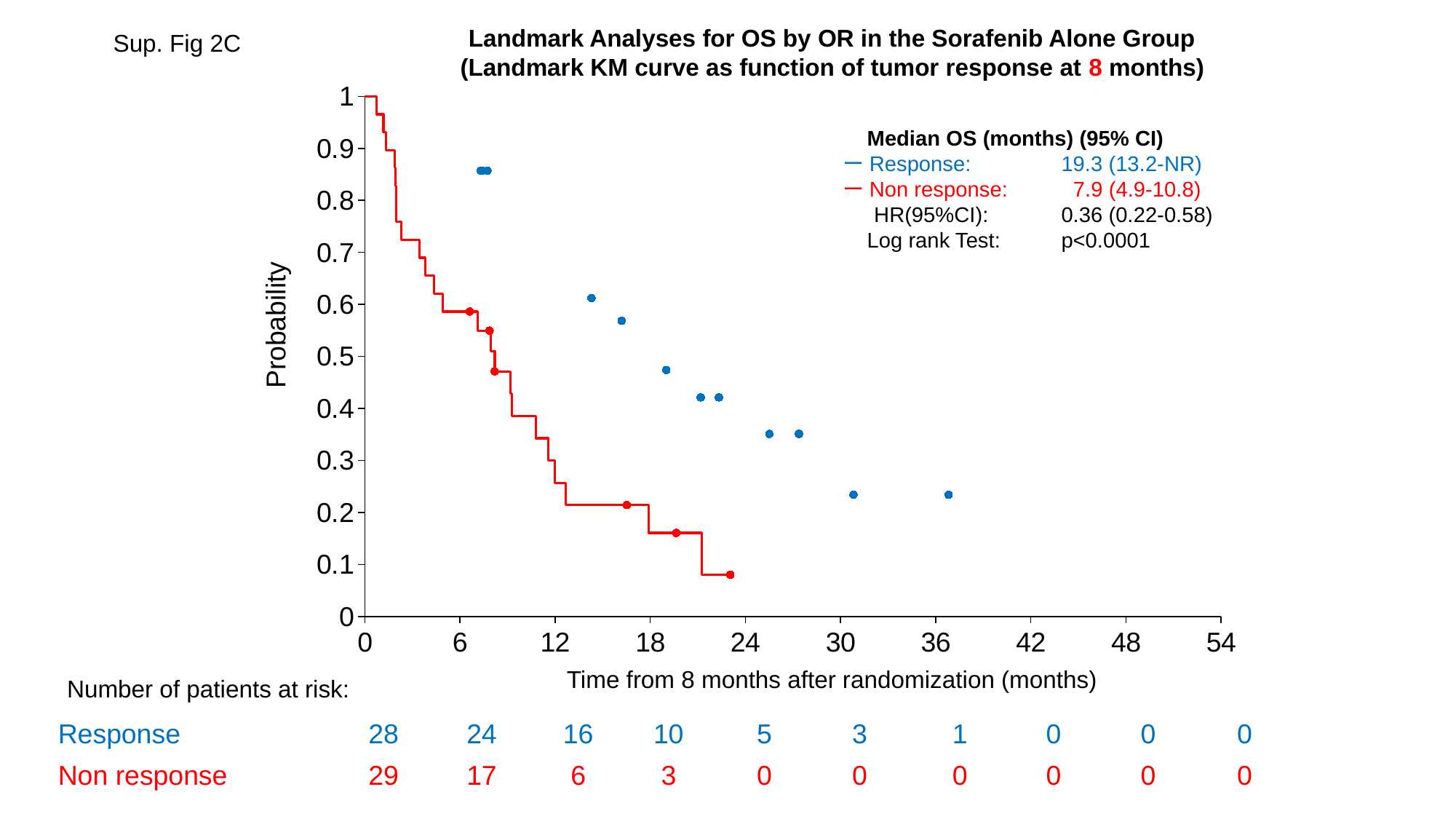

Landmark Analyses for OS by OR in the Sorafenib Alone Group
(Landmark KM curve as function of tumor response at 8 months)
Sup. Fig 2C

### Chart

| Category |  |  |  |  |
|---|---|---|---|---|
    Median OS (months) (95% CI)
ーResponse:	19.3 (13.2-NR)
ーNon response: 	  7.9 (4.9-10.8)
　 HR(95%CI):	0.36 (0.22-0.58)
    Log rank Test:	p<0.0001
Probability
Time from 8 months after randomization (months)
Number of patients at risk:
| Response | 28 | 24 | 16 | 10 | 5 | 3 | 1 | 0 | 0 | 0 |
| --- | --- | --- | --- | --- | --- | --- | --- | --- | --- | --- |
| Non response | 29 | 17 | 6 | 3 | 0 | 0 | 0 | 0 | 0 | 0 |